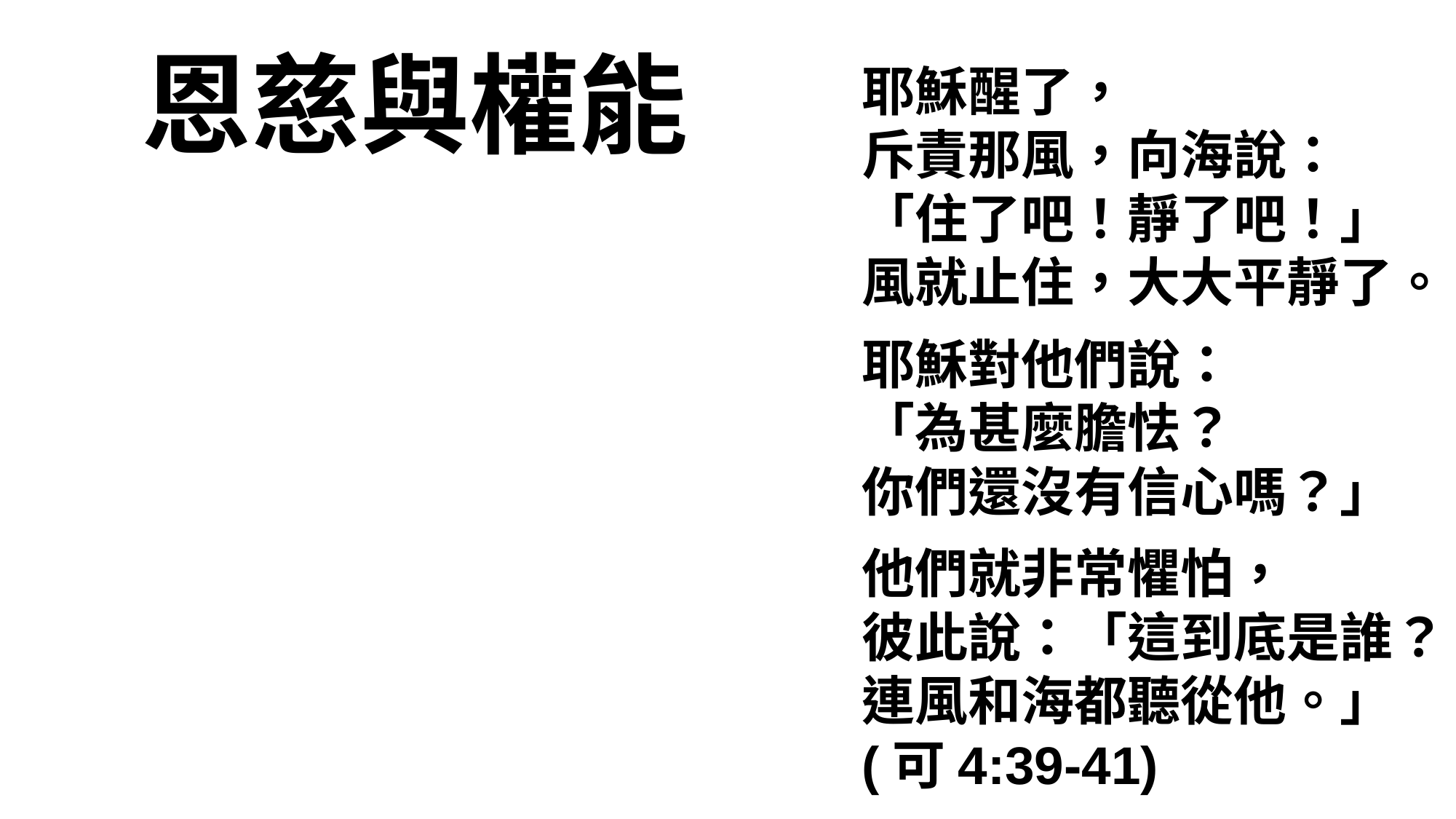

恩慈與權能
耶穌醒了，
斥責那風，向海說：
「住了吧！靜了吧！」
風就止住，大大平靜了。

耶穌對他們說：
「為甚麼膽怯？
你們還沒有信心嗎？」

他們就非常懼怕，
彼此說：「這到底是誰？
連風和海都聽從他。」
(可4:39-41)